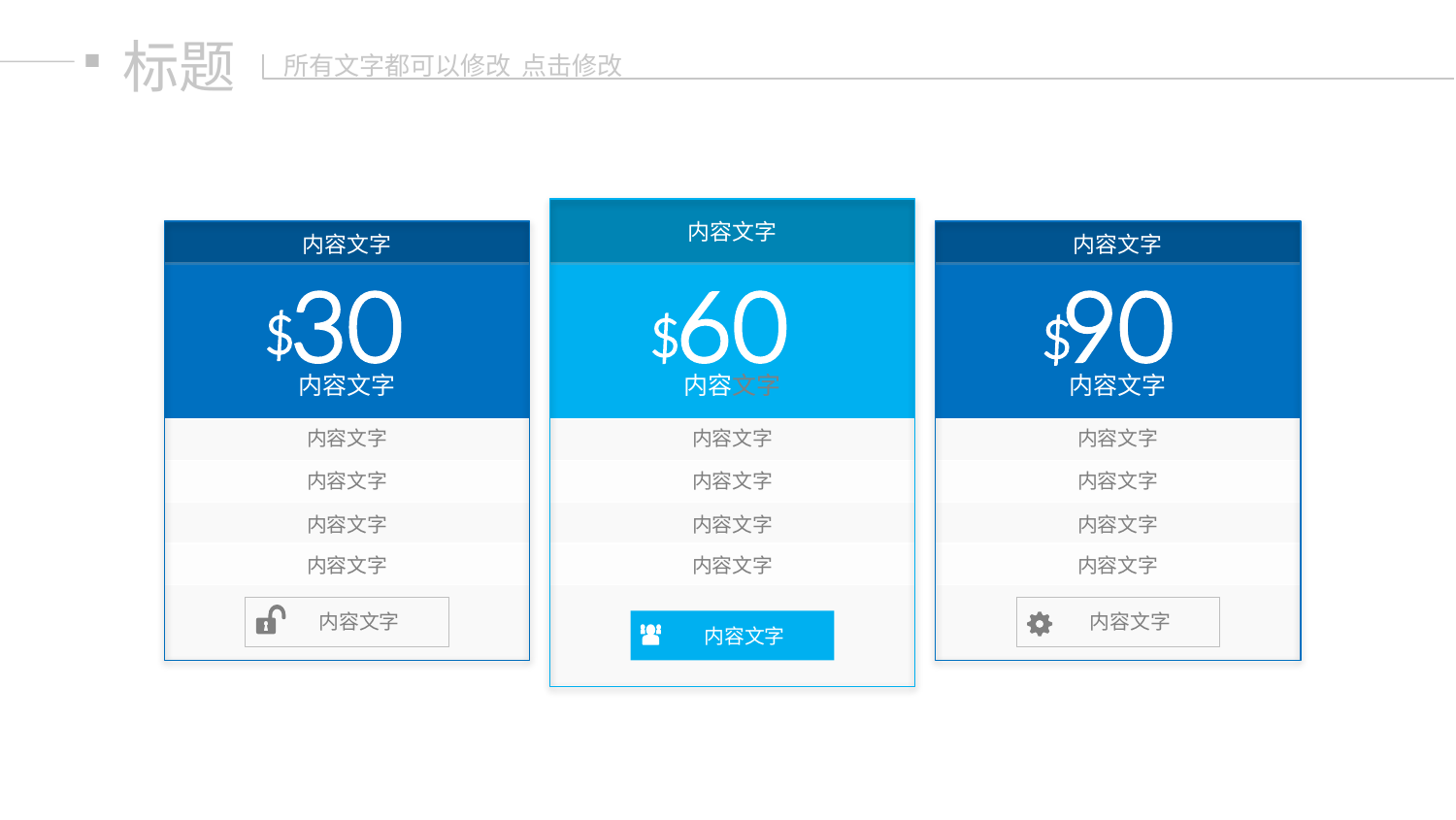

标题
所有文字都可以修改  点击修改

内容文字

60

$
内容文字
内容文字

内容文字

内容文字

内容文字

内容文字

内容文字

30

$
内容文字

内容文字

内容文字

内容文字

内容文字

内容文字

内容文字

90

$
内容文字

内容文字

内容文字

内容文字

内容文字

内容文字